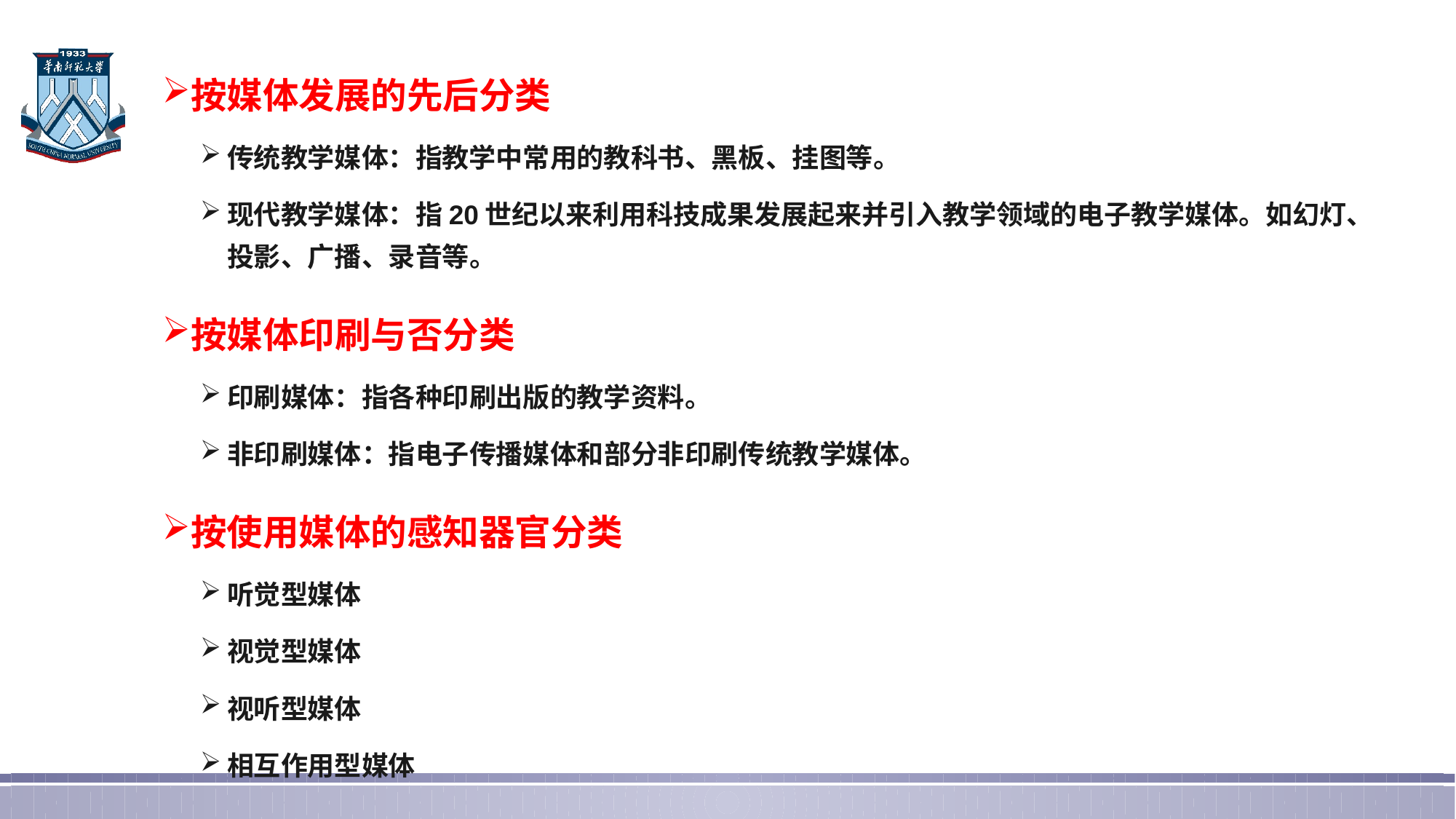

按媒体发展的先后分类
传统教学媒体：指教学中常用的教科书、黑板、挂图等。
现代教学媒体：指20世纪以来利用科技成果发展起来并引入教学领域的电子教学媒体。如幻灯、投影、广播、录音等。
按媒体印刷与否分类
印刷媒体：指各种印刷出版的教学资料。
非印刷媒体：指电子传播媒体和部分非印刷传统教学媒体。
按使用媒体的感知器官分类
听觉型媒体
视觉型媒体
视听型媒体
相互作用型媒体